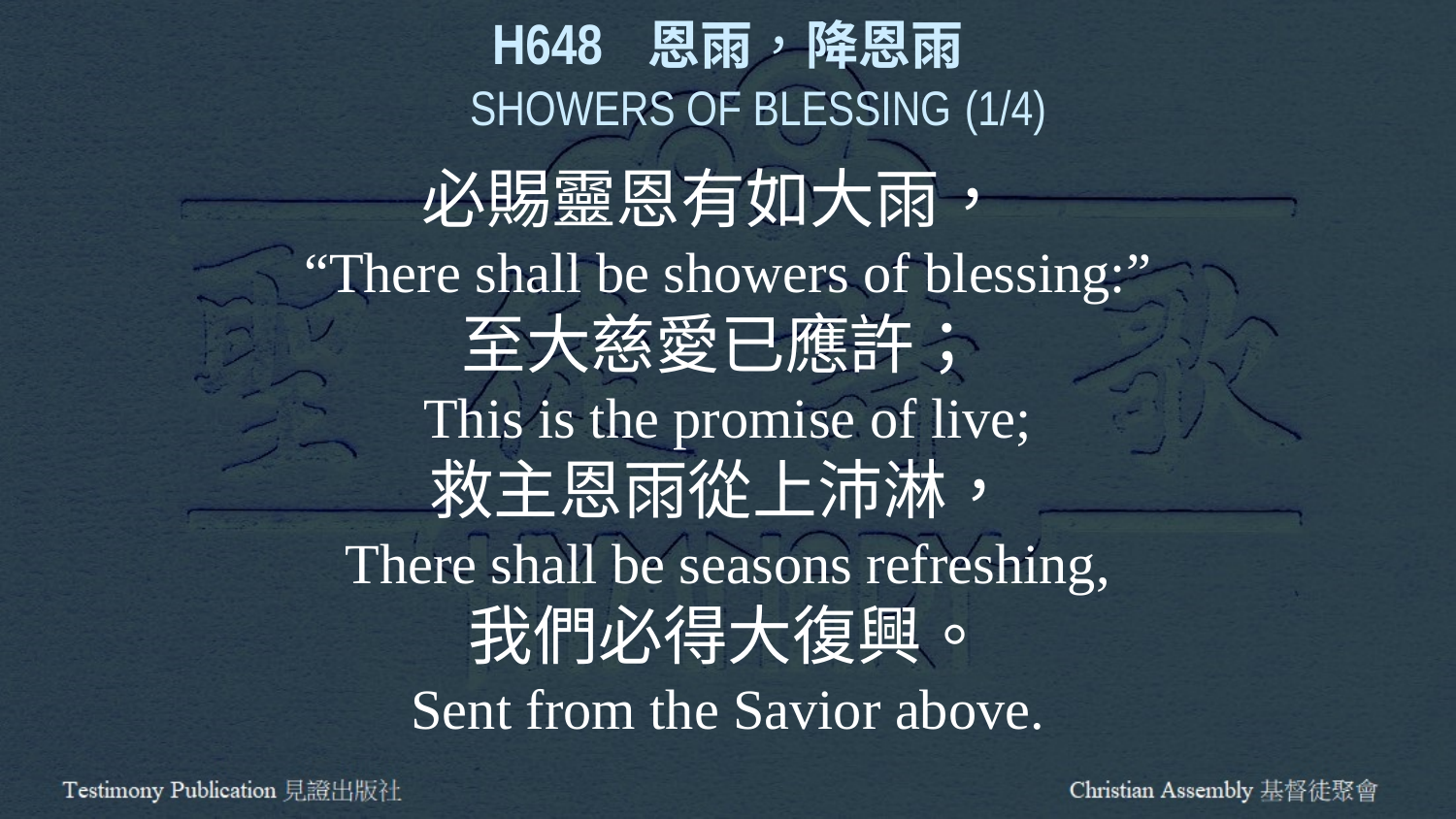

H648  恩雨，降恩雨
SHOWERS OF BLESSING (1/4)
必賜靈恩有如大雨，
“There shall be showers of blessing:”
至大慈愛已應許；
This is the promise of live;
救主恩雨從上沛淋，
There shall be seasons refreshing,
我們必得大復興。
Sent from the Savior above.